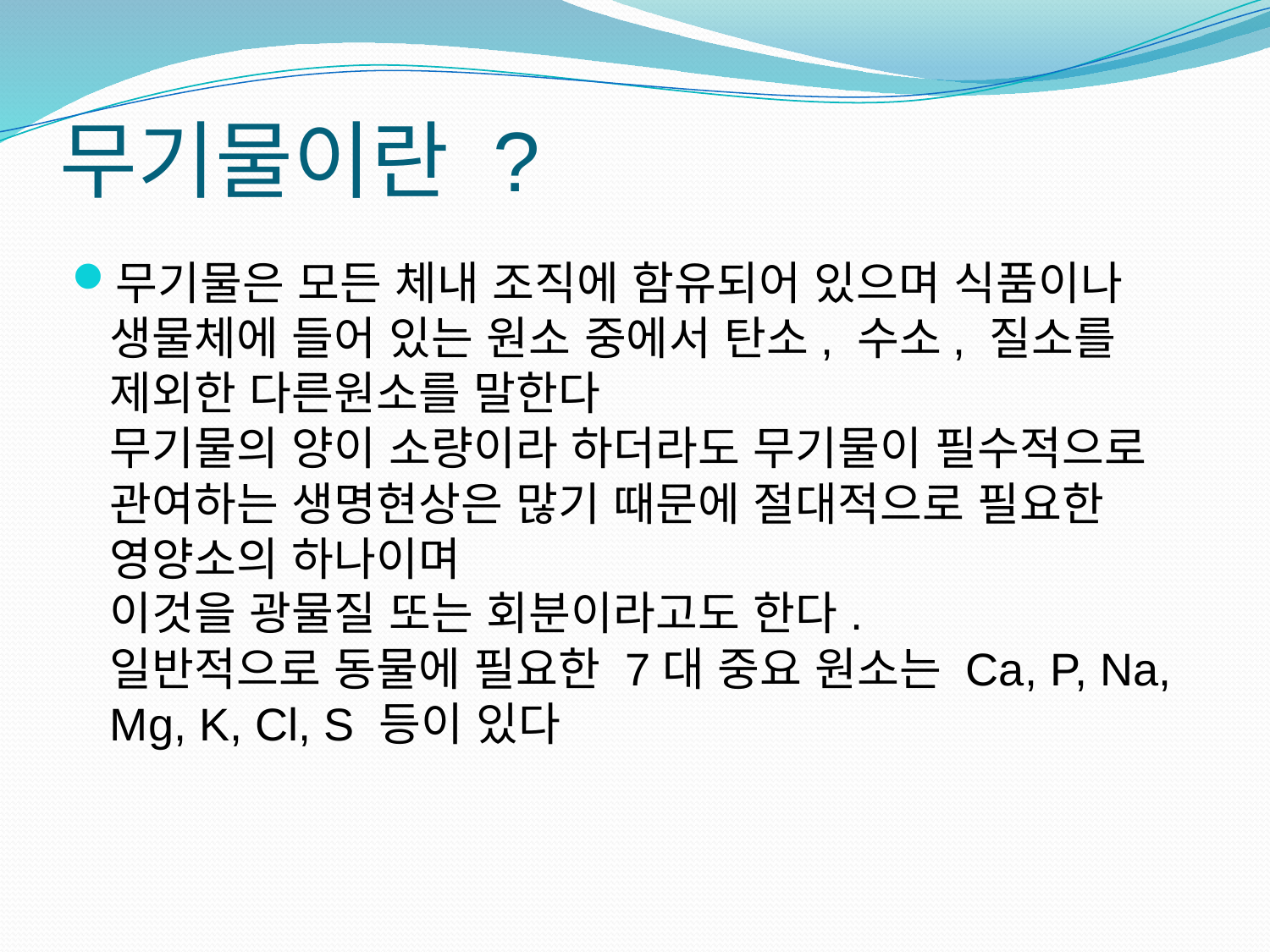

# 무기물이란 ?
무기물은 모든 체내 조직에 함유되어 있으며 식품이나 생물체에 들어 있는 원소 중에서 탄소, 수소, 질소를 제외한 다른원소를 말한다
무기물의 양이 소량이라 하더라도 무기물이 필수적으로 관여하는 생명현상은 많기 때문에 절대적으로 필요한 영양소의 하나이며
이것을 광물질 또는 회분이라고도 한다.
일반적으로 동물에 필요한 7대 중요 원소는 Ca, P, Na, Mg, K, Cl, S 등이 있다